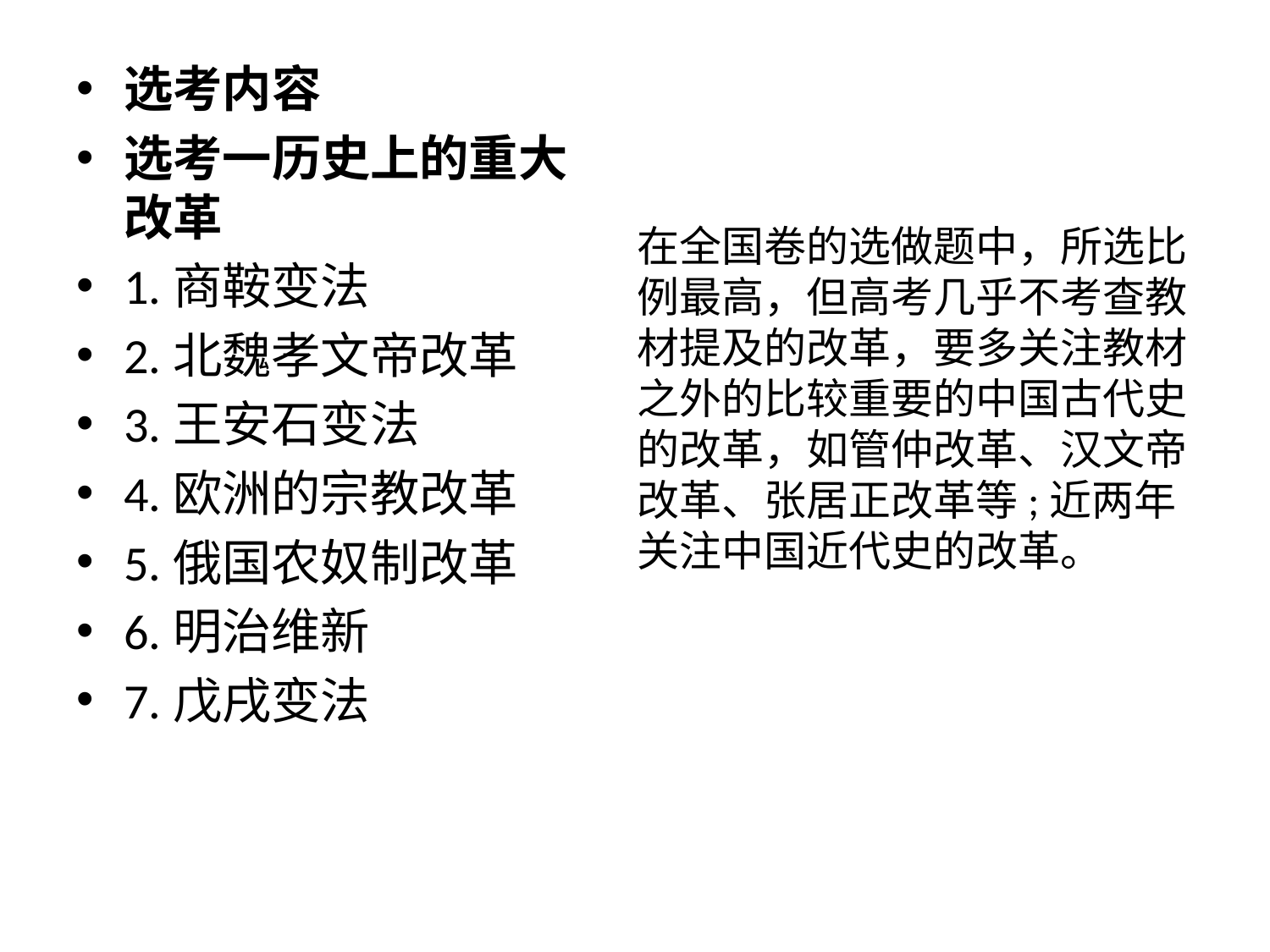

选考内容
选考一历史上的重大改革
1.商鞍变法
2.北魏孝文帝改革
3.王安石变法
4.欧洲的宗教改革
5.俄国农奴制改革
6.明治维新
7.戊戌变法
在全国卷的选做题中，所选比例最高，但高考几乎不考查教材提及的改革，要多关注教材之外的比较重要的中国古代史的改革，如管仲改革、汉文帝改革、张居正改革等;近两年关注中国近代史的改革。